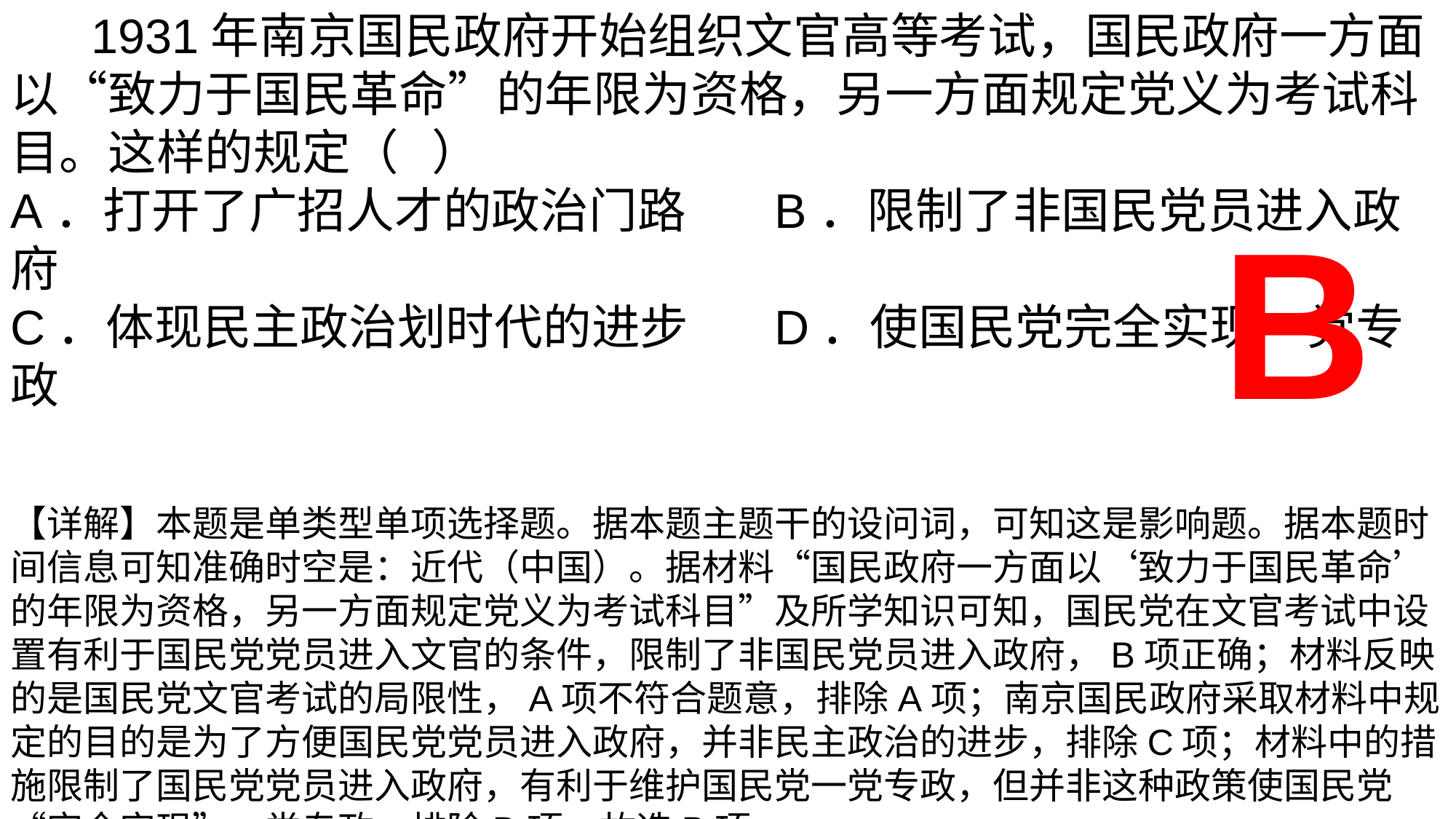

1931年南京国民政府开始组织文官高等考试，国民政府一方面以“致力于国民革命”的年限为资格，另一方面规定党义为考试科目。这样的规定（   ）
A．打开了广招人才的政治门路	B．限制了非国民党员进入政府
C．体现民主政治划时代的进步	D．使国民党完全实现一党专政

【详解】本题是单类型单项选择题。据本题主题干的设问词，可知这是影响题。据本题时间信息可知准确时空是：近代（中国）。据材料“国民政府一方面以‘致力于国民革命’的年限为资格，另一方面规定党义为考试科目”及所学知识可知，国民党在文官考试中设置有利于国民党党员进入文官的条件，限制了非国民党员进入政府，B项正确；材料反映的是国民党文官考试的局限性，A项不符合题意，排除A项；南京国民政府采取材料中规定的目的是为了方便国民党党员进入政府，并非民主政治的进步，排除C项；材料中的措施限制了国民党党员进入政府，有利于维护国民党一党专政，但并非这种政策使国民党“完全实现”一党专政，排除D项。故选B项。
B